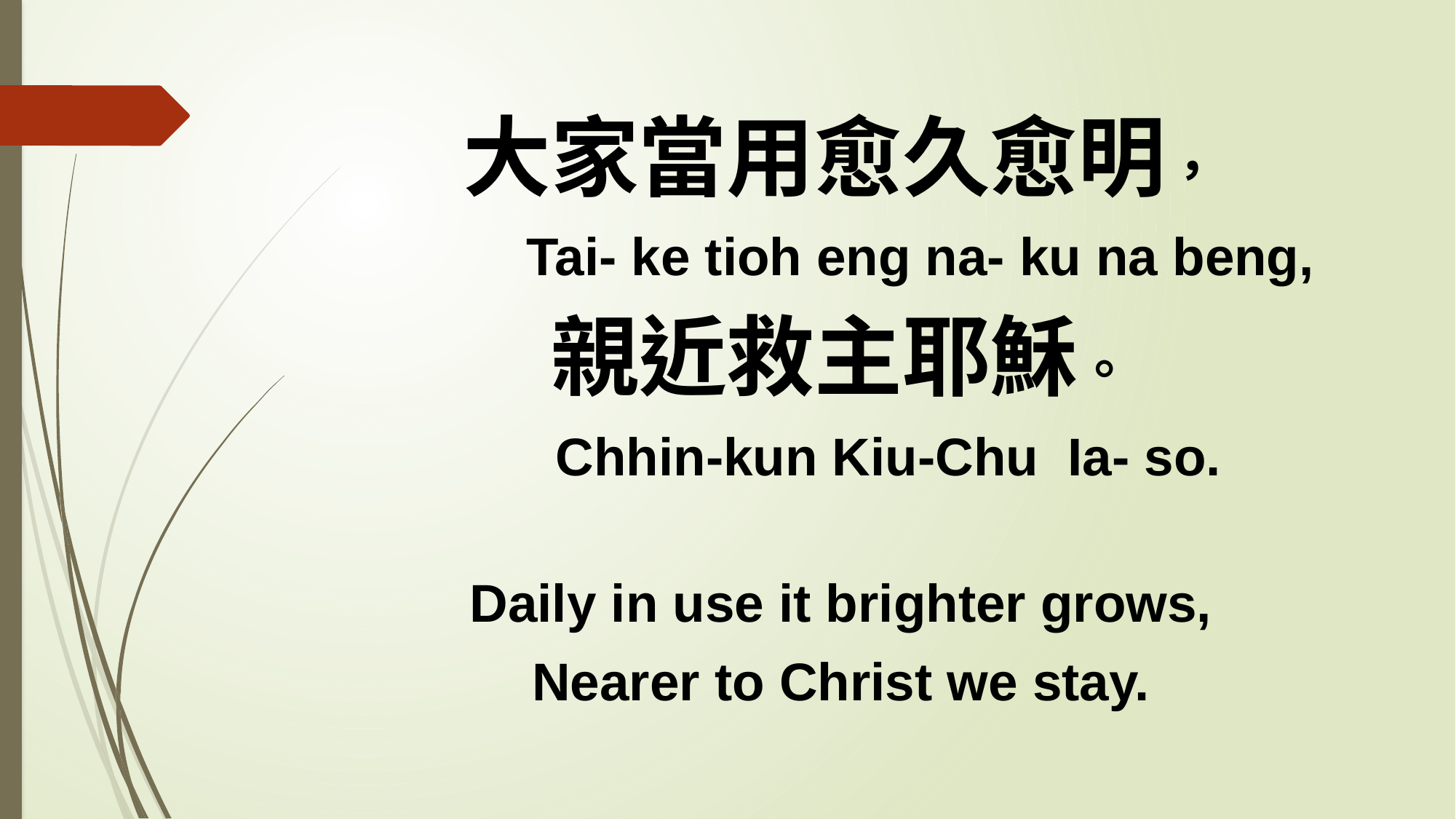

大家當用愈久愈明，
              Tai- ke tioh eng na- ku na beng,
親近救主耶穌。
                Chhin-kun Kiu-Chu  Ia- so.

Daily in use it brighter grows,
Nearer to Christ we stay.